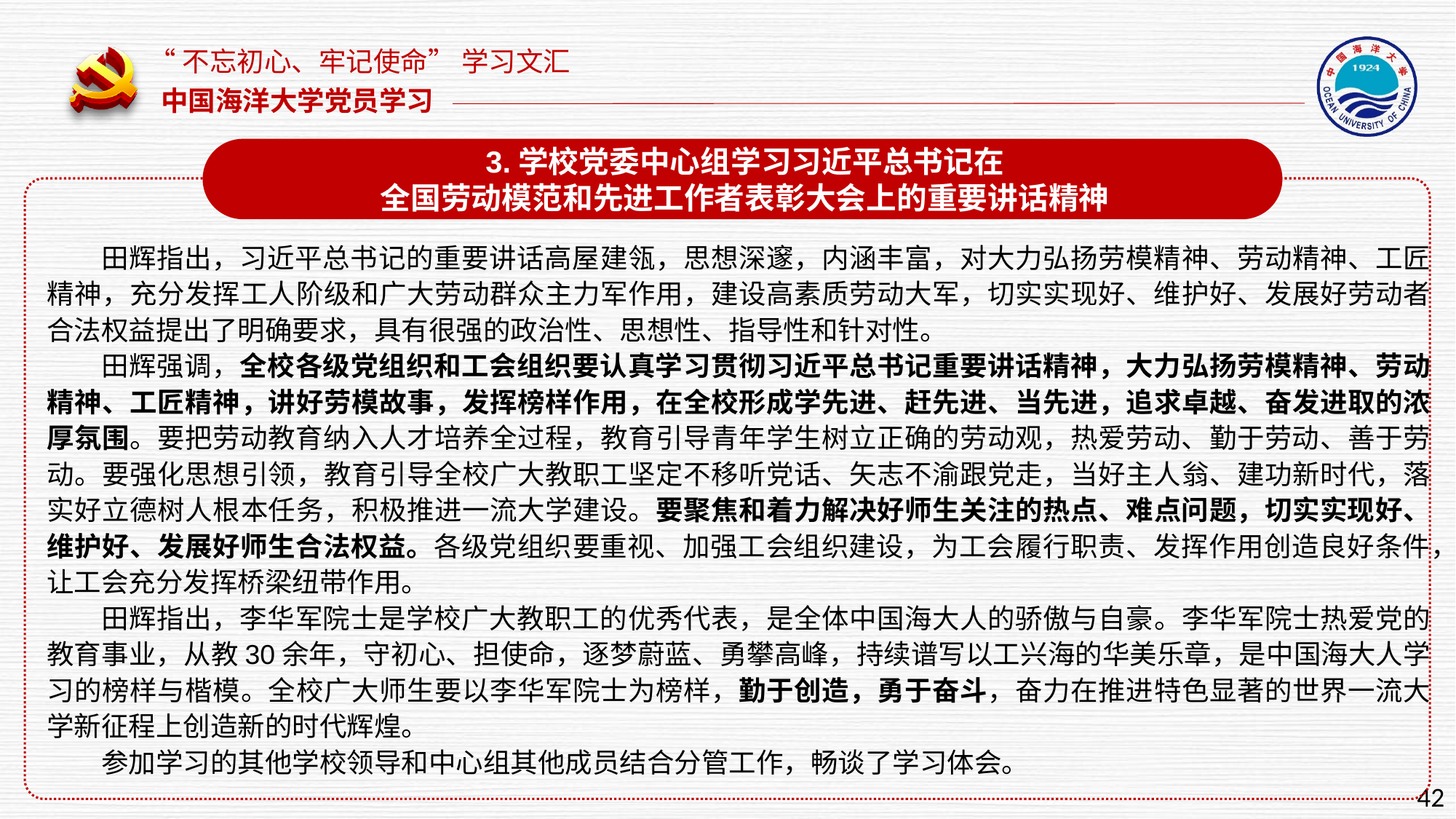

3.学校党委中心组学习习近平总书记在
全国劳动模范和先进工作者表彰大会上的重要讲话精神

田辉指出，习近平总书记的重要讲话高屋建瓴，思想深邃，内涵丰富，对大力弘扬劳模精神、劳动精神、工匠精神，充分发挥工人阶级和广大劳动群众主力军作用，建设高素质劳动大军，切实实现好、维护好、发展好劳动者合法权益提出了明确要求，具有很强的政治性、思想性、指导性和针对性。
田辉强调，全校各级党组织和工会组织要认真学习贯彻习近平总书记重要讲话精神，大力弘扬劳模精神、劳动精神、工匠精神，讲好劳模故事，发挥榜样作用，在全校形成学先进、赶先进、当先进，追求卓越、奋发进取的浓厚氛围。要把劳动教育纳入人才培养全过程，教育引导青年学生树立正确的劳动观，热爱劳动、勤于劳动、善于劳动。要强化思想引领，教育引导全校广大教职工坚定不移听党话、矢志不渝跟党走，当好主人翁、建功新时代，落实好立德树人根本任务，积极推进一流大学建设。要聚焦和着力解决好师生关注的热点、难点问题，切实实现好、维护好、发展好师生合法权益。各级党组织要重视、加强工会组织建设，为工会履行职责、发挥作用创造良好条件，让工会充分发挥桥梁纽带作用。
田辉指出，李华军院士是学校广大教职工的优秀代表，是全体中国海大人的骄傲与自豪。李华军院士热爱党的教育事业，从教30余年，守初心、担使命，逐梦蔚蓝、勇攀高峰，持续谱写以工兴海的华美乐章，是中国海大人学习的榜样与楷模。全校广大师生要以李华军院士为榜样，勤于创造，勇于奋斗，奋力在推进特色显著的世界一流大学新征程上创造新的时代辉煌。
参加学习的其他学校领导和中心组其他成员结合分管工作，畅谈了学习体会。
42